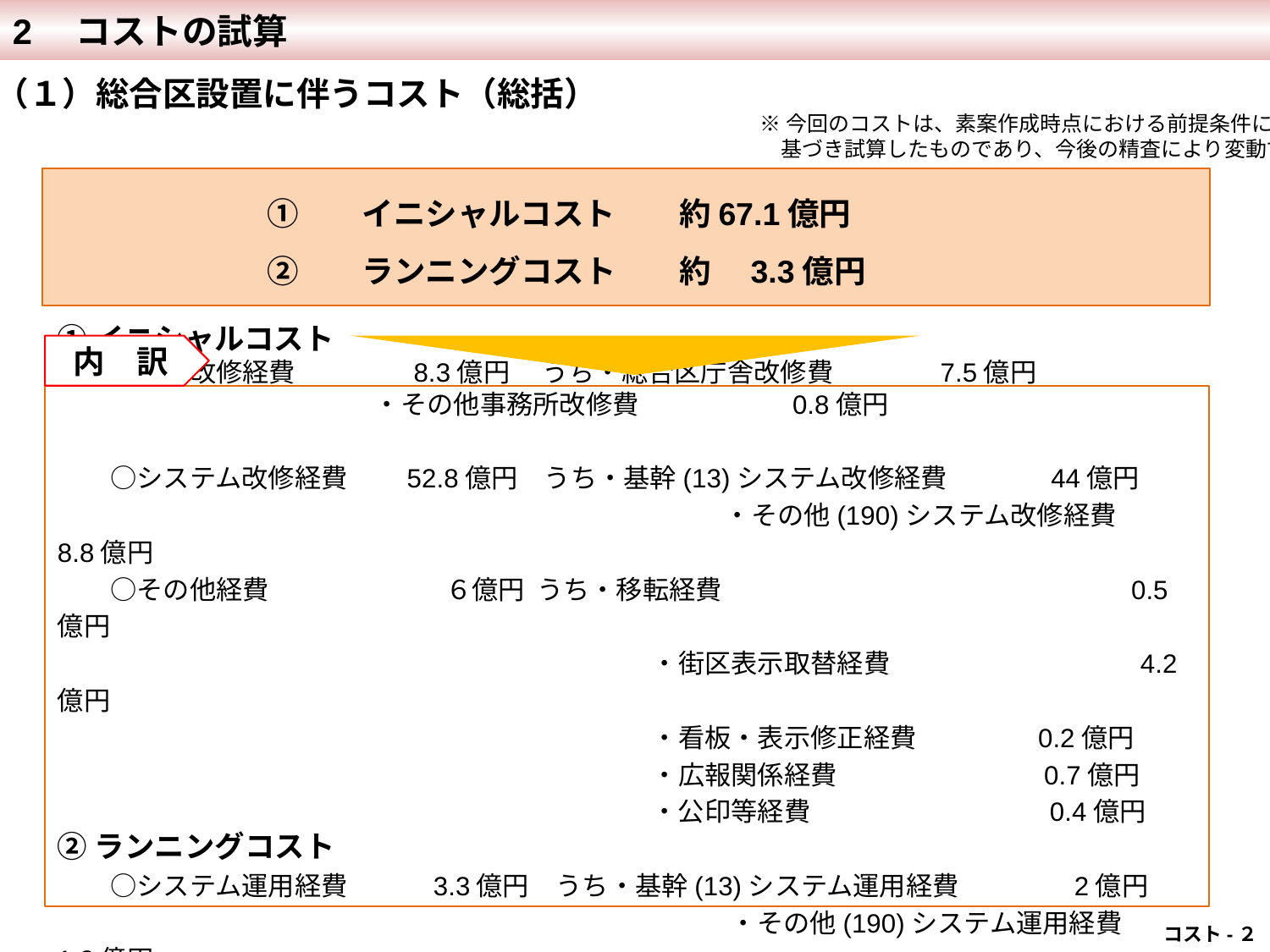

2　コストの試算
（１）総合区設置に伴うコスト（総括）
※今回のコストは、素案作成時点における前提条件に
　基づき試算したものであり、今後の精査により変動する
　　　　　　   ①　　イニシャルコスト　　約67.1億円
　　　　　　   ②　　ランニングコスト　　約　3.3億円
内　訳

①イニシャルコスト
　　○庁舎改修経費　　　　 8.3億円　 うち・総合区庁舎改修費                 7.5億円
　                                                 ・その他事務所改修費 　　　　      0.8億円

　　○システム改修経費　　52.8億円　うち・基幹(13)システム改修経費 　　  　44億円
　　　　　　　　　　　　　　　　　　　　　　　　　 ・その他(190)システム改修経費　 　8.8億円
　　○その他経費　　　　　　   ６億円  うち・移転経費　　　　　　　　　　　　　　 　0.5億円
　　　　　　　　　　　　　　　　　　　　           ・街区表示取替経費　　　　　　　　　 4.2億円
　　　　　　　　　　　　　　　　　　　        　   ・看板・表示修正経費　               0.2億円
　　　　　　　　　　　　　　　　　　　           　・広報関係経費　　　　                0.7億円
　　　　　　　　　　　　　　　　　　　　           ・公印等経費　　　　　                 0.4億円
②ランニングコスト
　　○システム運用経費　　　3.3億円　うち・基幹(13)システム運用経費　　　     2億円
　　　　　　　　　　　　　　　　　　　　　　　　　  ・その他(190)システム運用経費　　1.3億円

 コスト-２